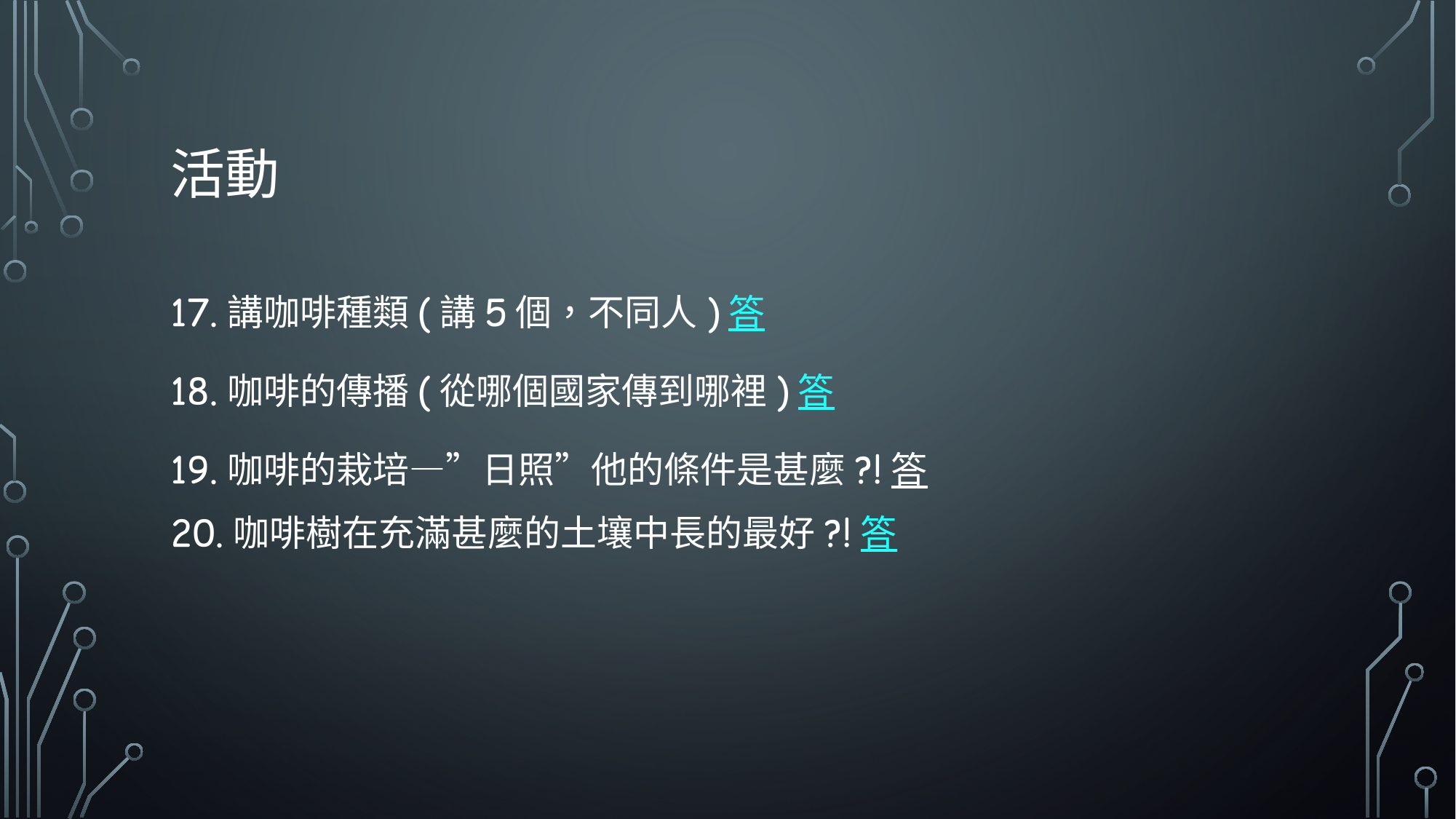

# 活動
17.講咖啡種類(講5個，不同人)答
18.咖啡的傳播(從哪個國家傳到哪裡)答
19.咖啡的栽培—”日照”他的條件是甚麼?!答
20.咖啡樹在充滿甚麼的土壤中長的最好?!答